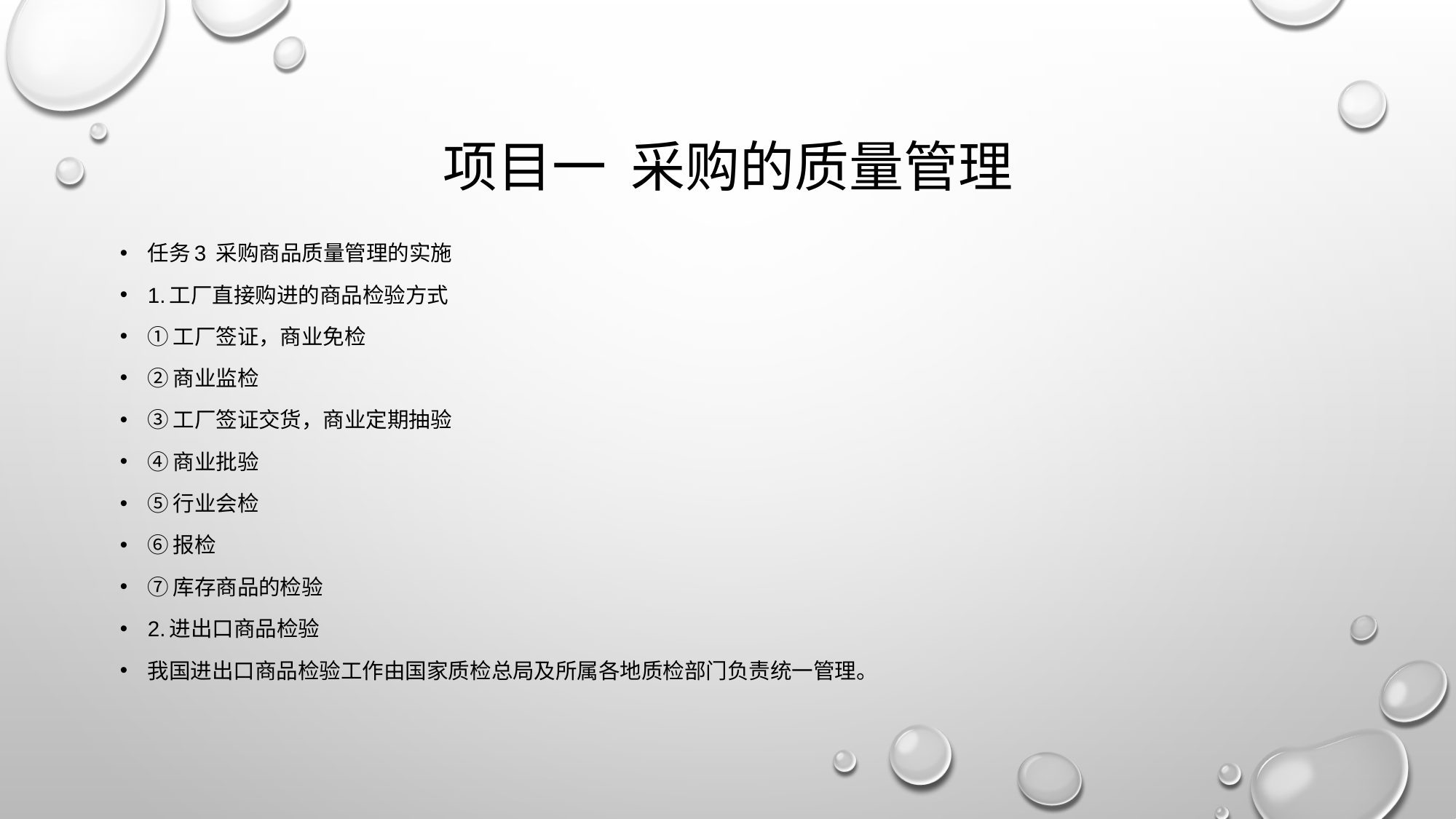

# 项目一  采购的质量管理
任务3 采购商品质量管理的实施
1.工厂直接购进的商品检验方式
①工厂签证，商业免检
②商业监检
③工厂签证交货，商业定期抽验
④商业批验
⑤行业会检
⑥报检
⑦库存商品的检验
2.进出口商品检验
我国进出口商品检验工作由国家质检总局及所属各地质检部门负责统一管理。